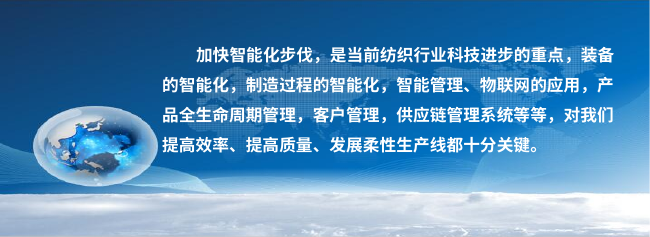

加快智能化步伐，是当前纺织行业科技进步的重点，装备的智能化，制造过程的智能化，智能管理、物联网的应用，产品全生命周期管理，客户管理，供应链管理系统等等，对我们提高效率、提高质量、发展柔性生产线都十分关键。
6